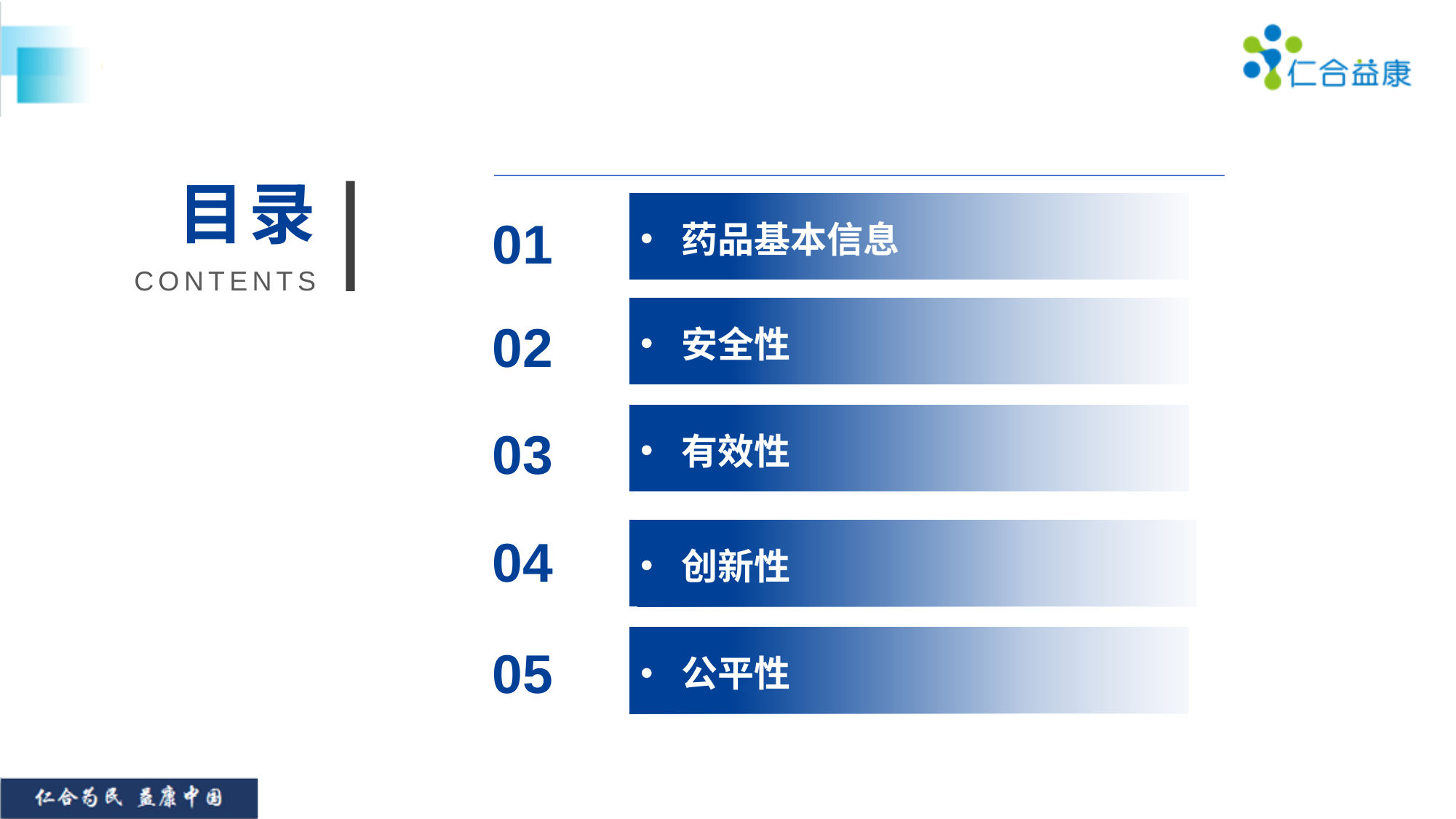

目录

药品基本信息
01
CONTENTS
安全性
02
有效性
有效性
03
创新性
创新性
创新性
04
公平性
公平性
公平性
05